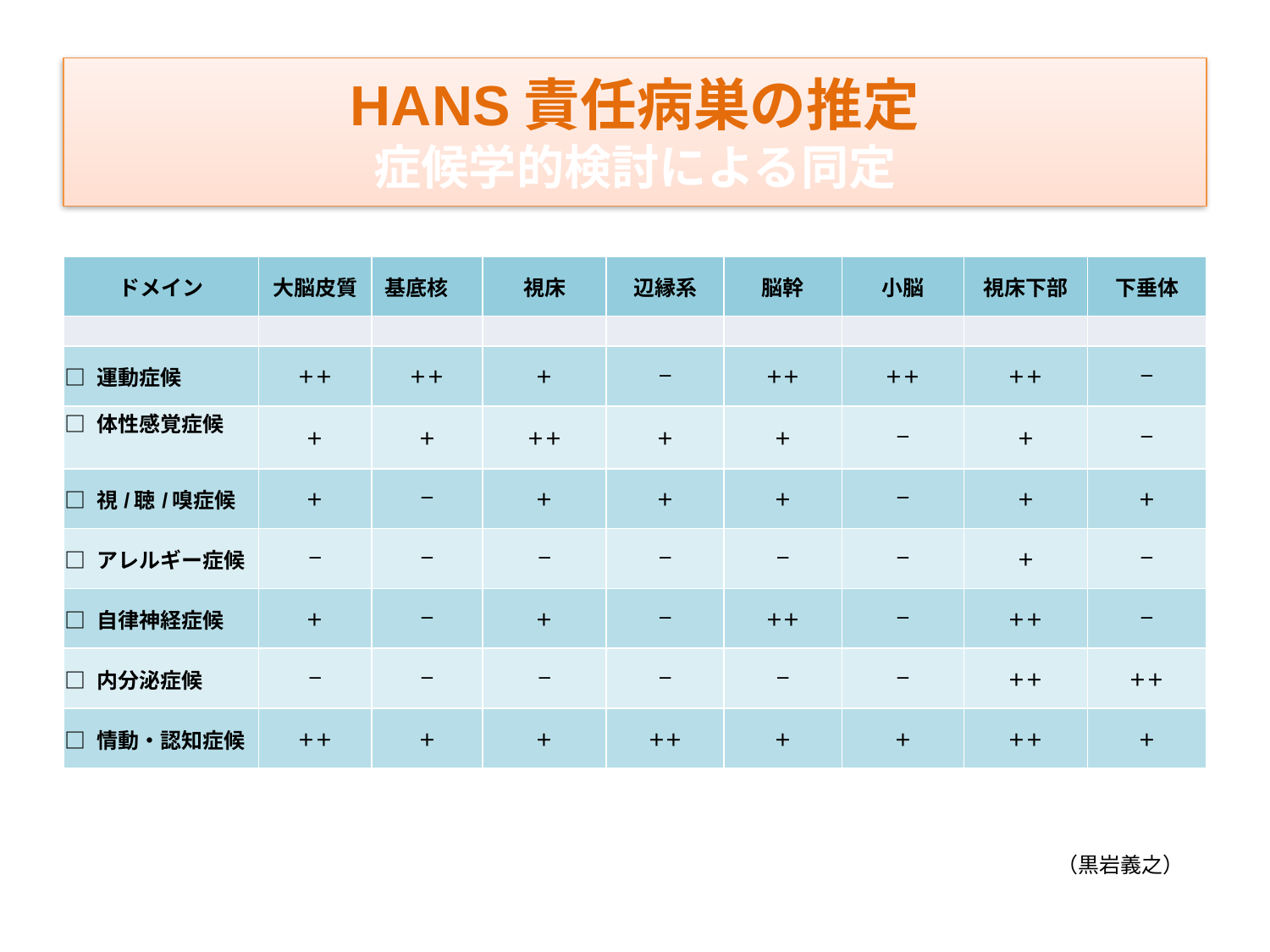

# HANS責任病巣の推定 症候学的検討による同定
| ドメイン | 大脳皮質 | 基底核 | 視床 | 辺縁系 | 脳幹 | 小脳 | 視床下部 | 下垂体 |
| --- | --- | --- | --- | --- | --- | --- | --- | --- |
|  |  |  |  |  |  |  |  |  |
| □ 運動症候 | ＋＋ | ＋＋ | ＋ | ― | ＋＋ | ＋＋ | ＋＋ | ― |
| □ 体性感覚症候 | ＋ | ＋ | ＋＋ | ＋ | ＋ | ― | ＋ | ― |
| □ 視/聴/嗅症候 | ＋ | ― | ＋ | ＋ | ＋ | ― | ＋ | ＋ |
| □ アレルギー症候 | ― | ― | ― | ― | ― | ― | ＋ | ― |
| □ 自律神経症候 | ＋ | ― | ＋ | ― | ＋＋ | ― | ＋＋ | ― |
| □ 内分泌症候 | ― | ― | ― | ― | ― | ― | ＋＋ | ＋＋ |
| □ 情動・認知症候 | ＋＋ | ＋ | ＋ | ＋＋ | ＋ | ＋ | ＋＋ | ＋ |
（黒岩義之）